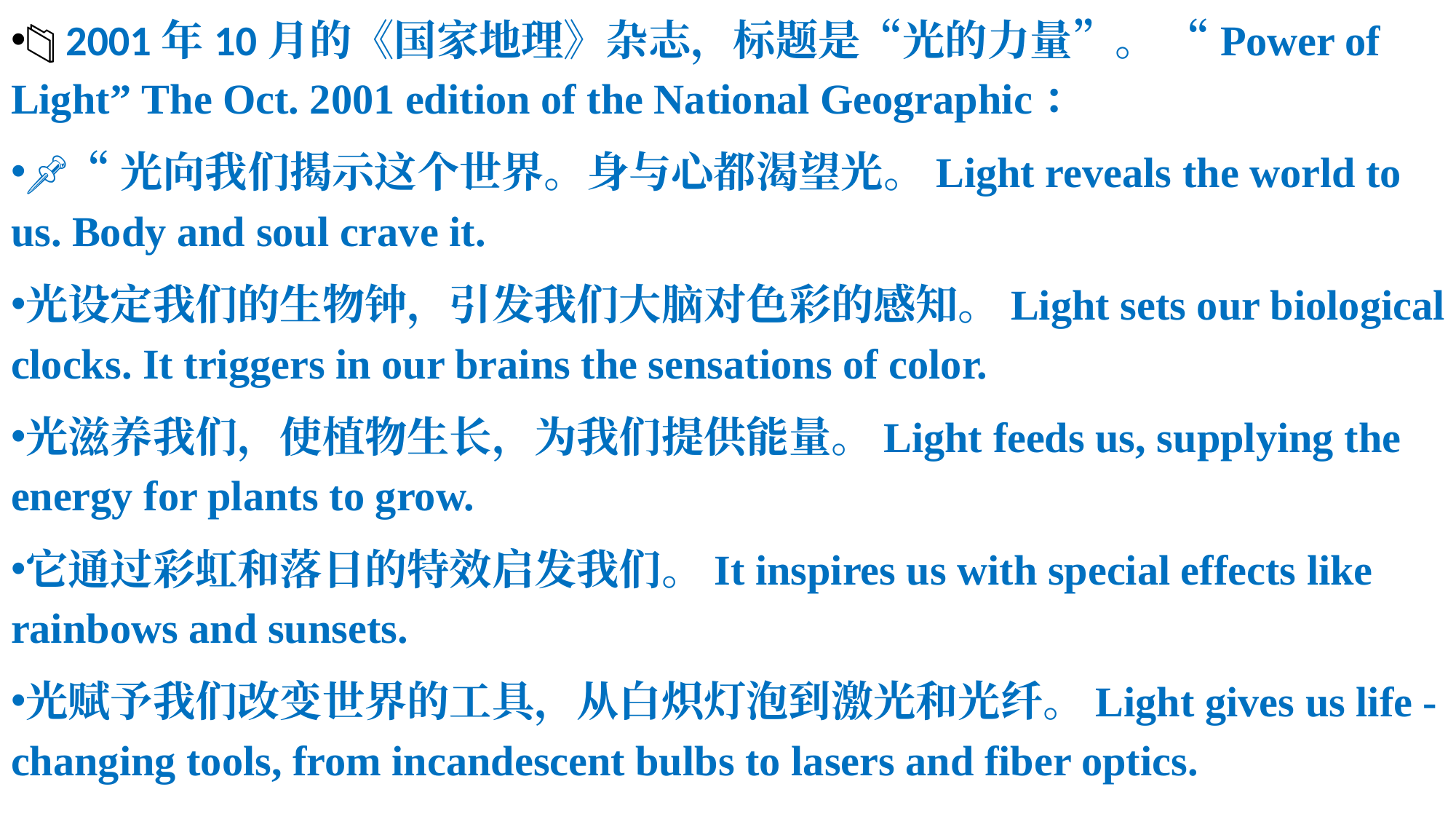

📁 2001年10月的《国家地理》杂志，标题是“光的力量”。 “Power of Light” The Oct. 2001 edition of the National Geographic：
📌“光向我们揭示这个世界。身与心都渴望光。Light reveals the world to us. Body and soul crave it.
光设定我们的生物钟，引发我们大脑对色彩的感知。Light sets our biological clocks. It triggers in our brains the sensations of color.
光滋养我们，使植物生长，为我们提供能量。Light feeds us, supplying the energy for plants to grow.
它通过彩虹和落日的特效启发我们。It inspires us with special effects like rainbows and sunsets.
光赋予我们改变世界的工具，从白炽灯泡到激光和光纤。Light gives us life - changing tools, from incandescent bulbs to lasers and fiber optics.